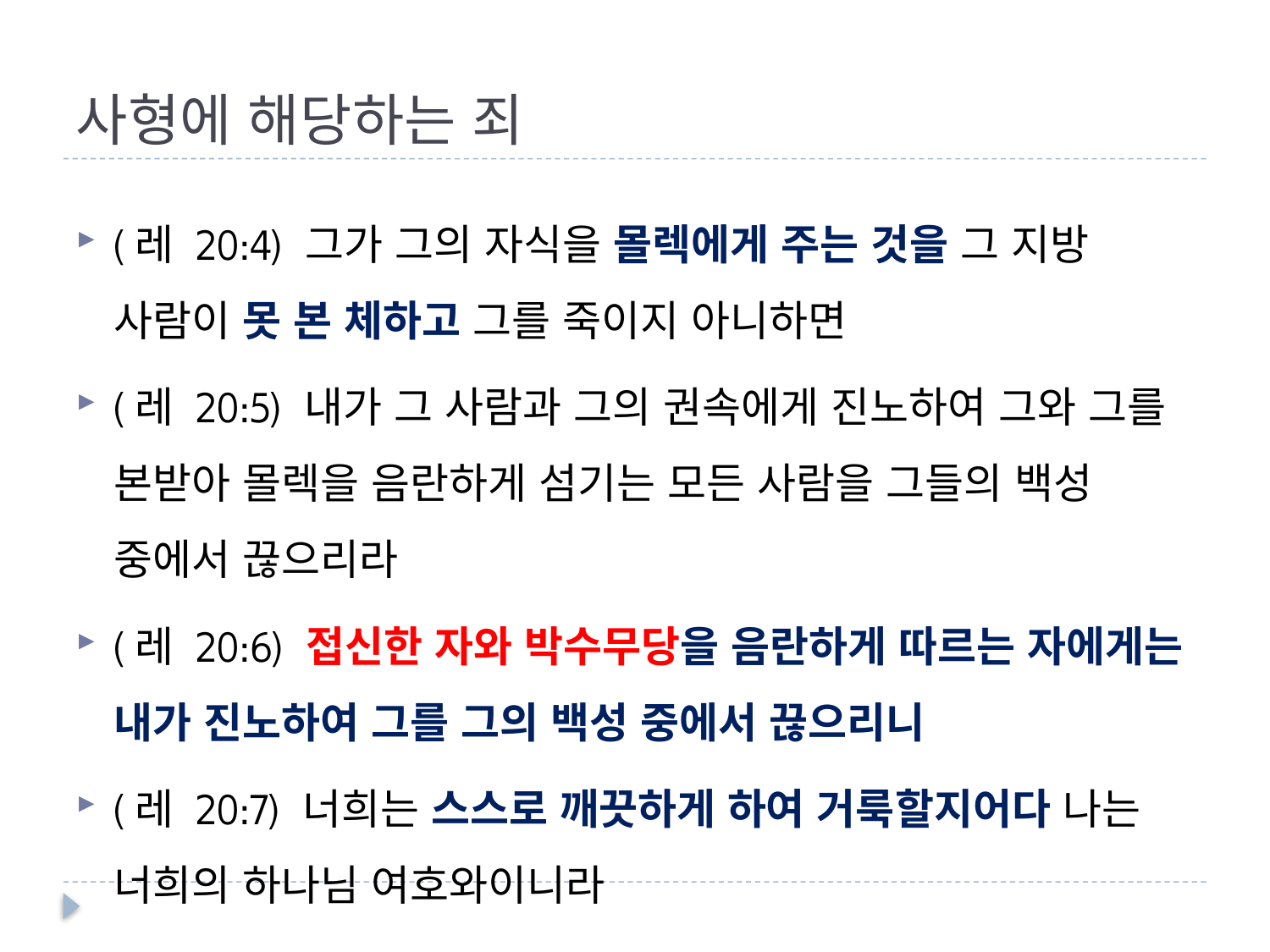

# 사형에 해당하는 죄
(레 20:4) 그가 그의 자식을 몰렉에게 주는 것을 그 지방 사람이 못 본 체하고 그를 죽이지 아니하면
(레 20:5) 내가 그 사람과 그의 권속에게 진노하여 그와 그를 본받아 몰렉을 음란하게 섬기는 모든 사람을 그들의 백성 중에서 끊으리라
(레 20:6) 접신한 자와 박수무당을 음란하게 따르는 자에게는 내가 진노하여 그를 그의 백성 중에서 끊으리니
(레 20:7) 너희는 스스로 깨끗하게 하여 거룩할지어다 나는 너희의 하나님 여호와이니라